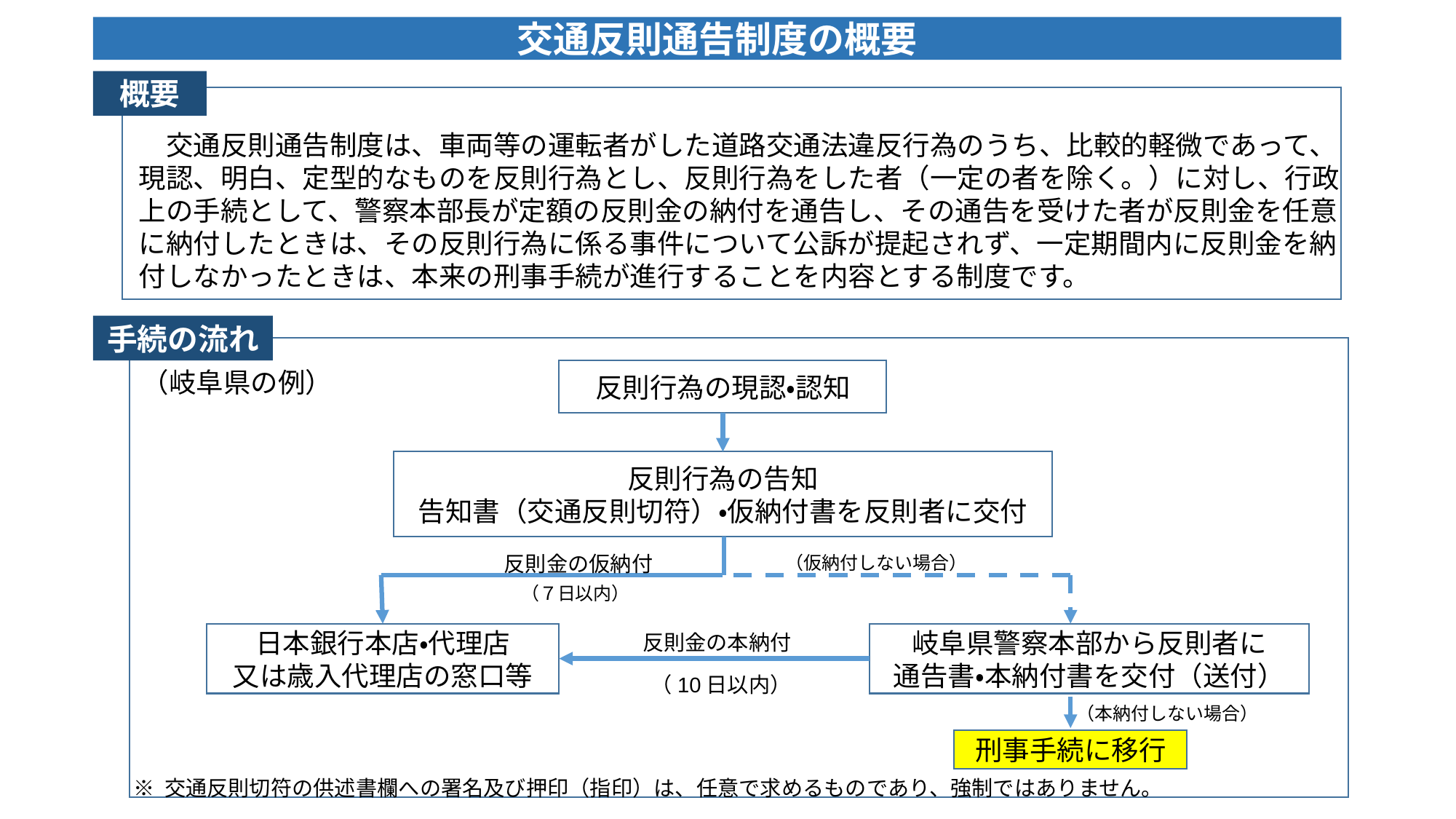

交通反則通告制度の概要
概要

　交通反則通告制度は、車両等の運転者がした道路交通法違反行為のうち、比較的軽微であって、現認、明白、定型的なものを反則行為とし、反則行為をした者（一定の者を除く。）に対し、行政上の手続として、警察本部長が定額の反則金の納付を通告し、その通告を受けた者が反則金を任意に納付したときは、その反則行為に係る事件について公訴が提起されず、一定期間内に反則金を納付しなかったときは、本来の刑事手続が進行することを内容とする制度です。
手続の流れ

（岐阜県の例）
反則行為の現認・認知
反則行為の告知
告知書（交通反則切符）・仮納付書を反則者に交付
反則金の仮納付
（仮納付しない場合）
（７日以内）
日本銀行本店・代理店
又は歳入代理店の窓口等
反則金の本納付
岐阜県警察本部から反則者に
通告書・本納付書を交付（送付）
（10日以内）
（本納付しない場合）
刑事手続に移行
※ 交通反則切符の供述書欄への署名及び押印（指印）は、任意で求めるものであり、強制ではありません。